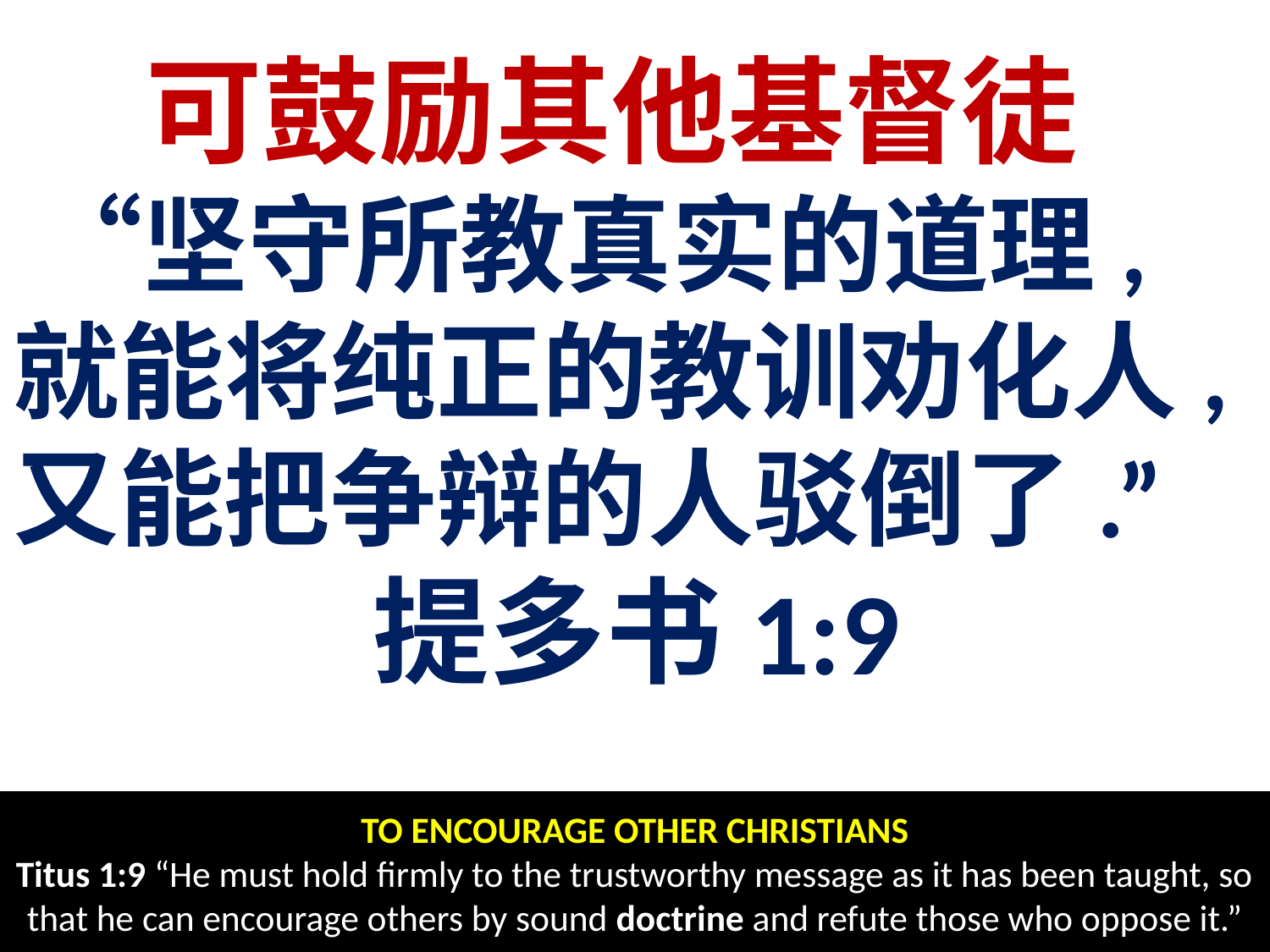

# 可鼓励其他基督徒 “坚守所教真实的道理,就能将纯正的教训劝化人,又能把争辩的人驳倒了.” 提多书1:9
TO ENCOURAGE OTHER CHRISTIANS
Titus 1:9 “He must hold firmly to the trustworthy message as it has been taught, so that he can encourage others by sound doctrine and refute those who oppose it.”